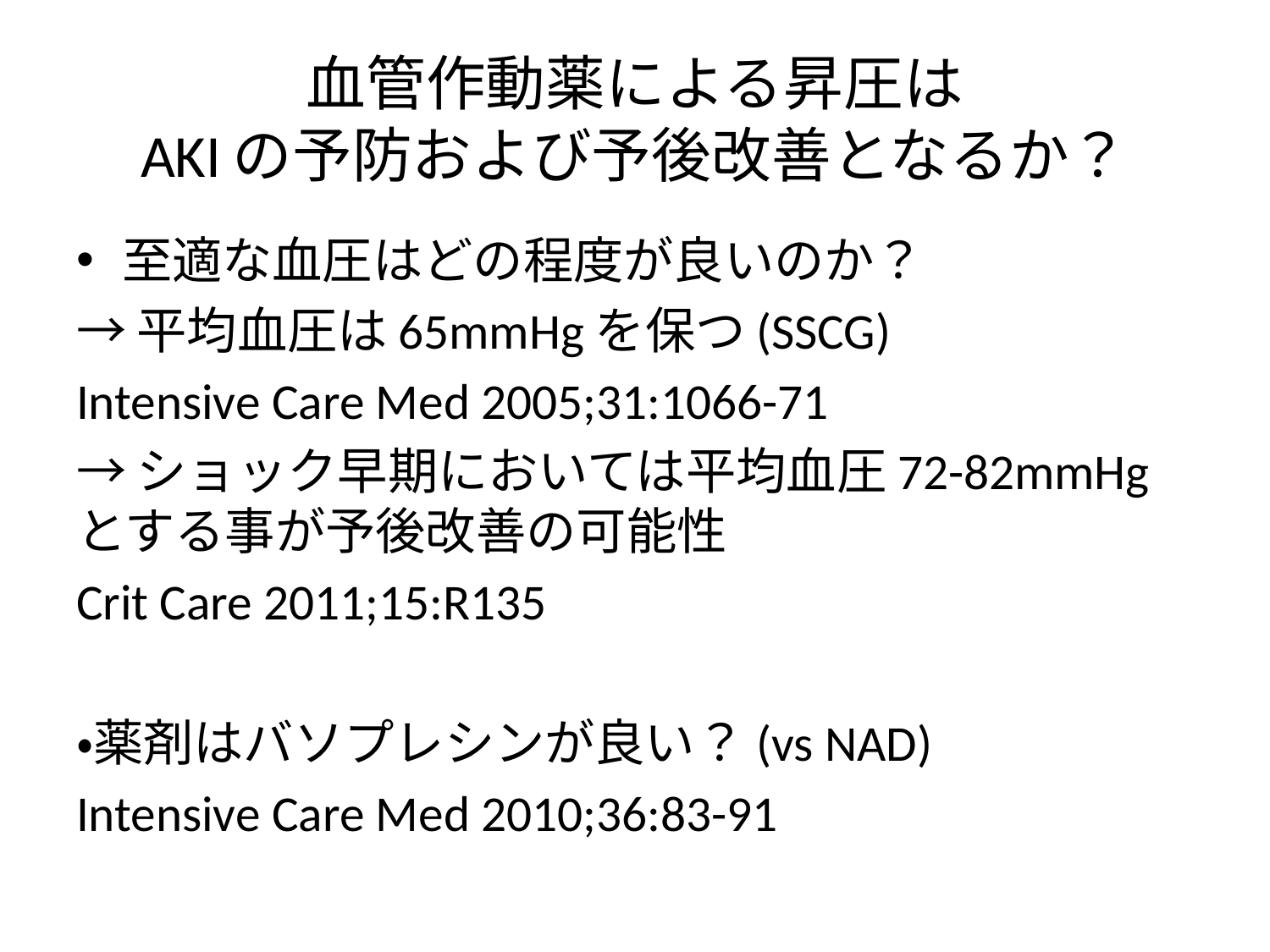

# 血管作動薬による昇圧は AKIの予防および予後改善となるか？
至適な血圧はどの程度が良いのか？
→平均血圧は65mmHgを保つ(SSCG)
Intensive Care Med 2005;31:1066-71
→ショック早期においては平均血圧72-82mmHgとする事が予後改善の可能性
Crit Care 2011;15:R135

・薬剤はバソプレシンが良い？(vs NAD)
Intensive Care Med 2010;36:83-91